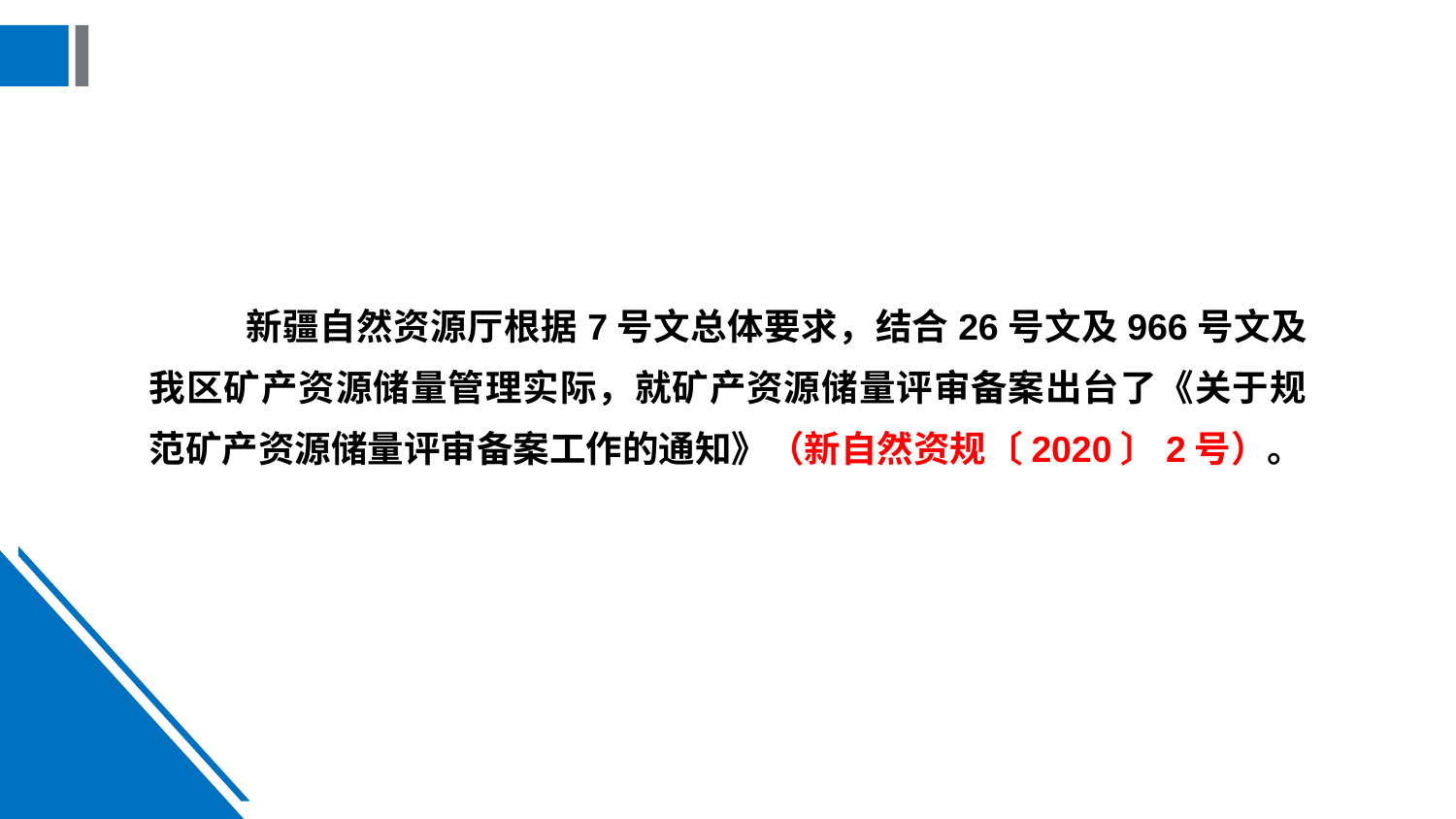

新疆自然资源厅根据7号文总体要求，结合26号文及966号文及我区矿产资源储量管理实际，就矿产资源储量评审备案出台了《关于规范矿产资源储量评审备案工作的通知》（新自然资规〔2020〕2号）。
5